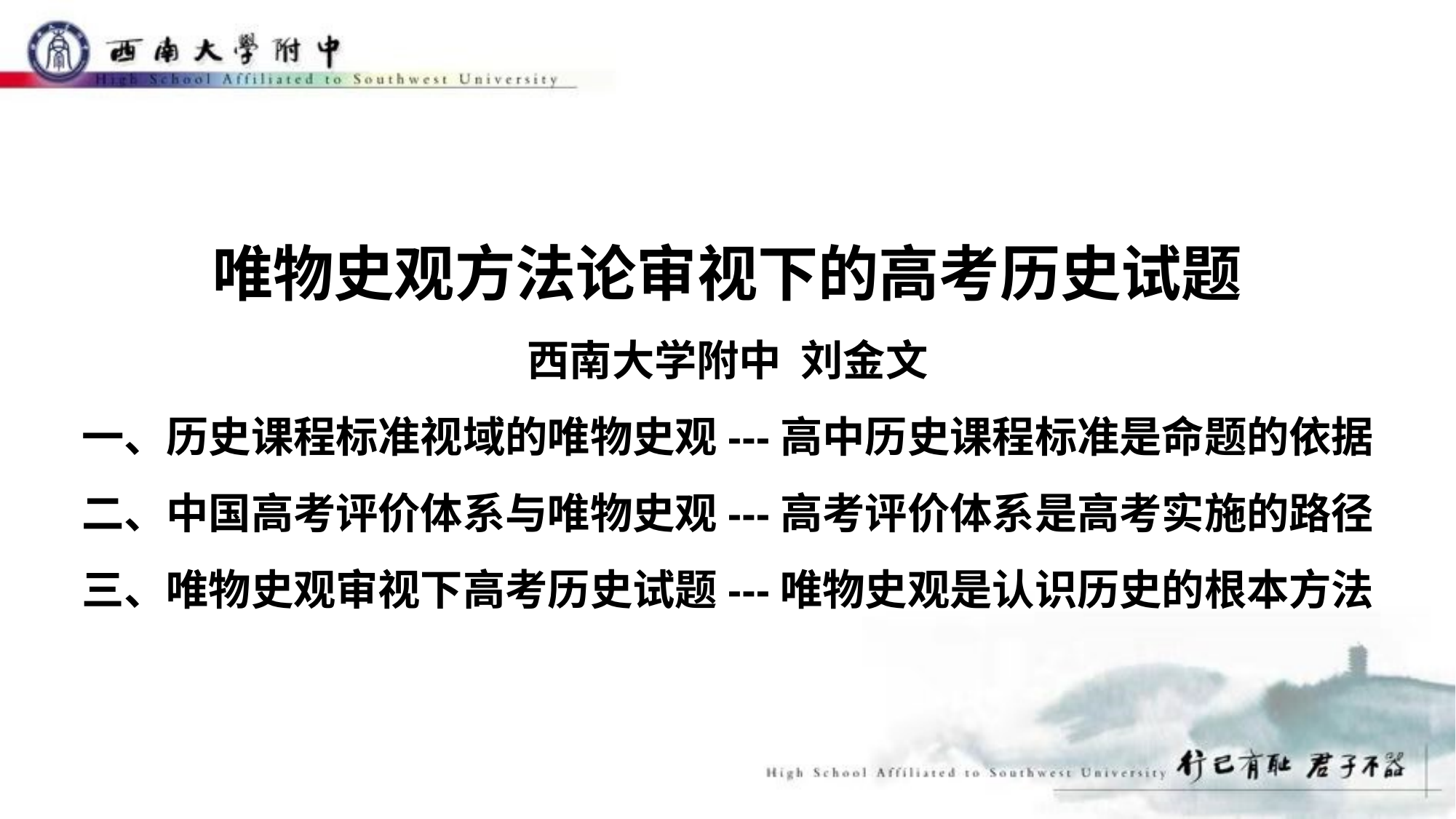

唯物史观方法论审视下的高考历史试题
西南大学附中  刘金文
一、历史课程标准视域的唯物史观---高中历史课程标准是命题的依据
二、中国高考评价体系与唯物史观---高考评价体系是高考实施的路径
三、唯物史观审视下高考历史试题---唯物史观是认识历史的根本方法